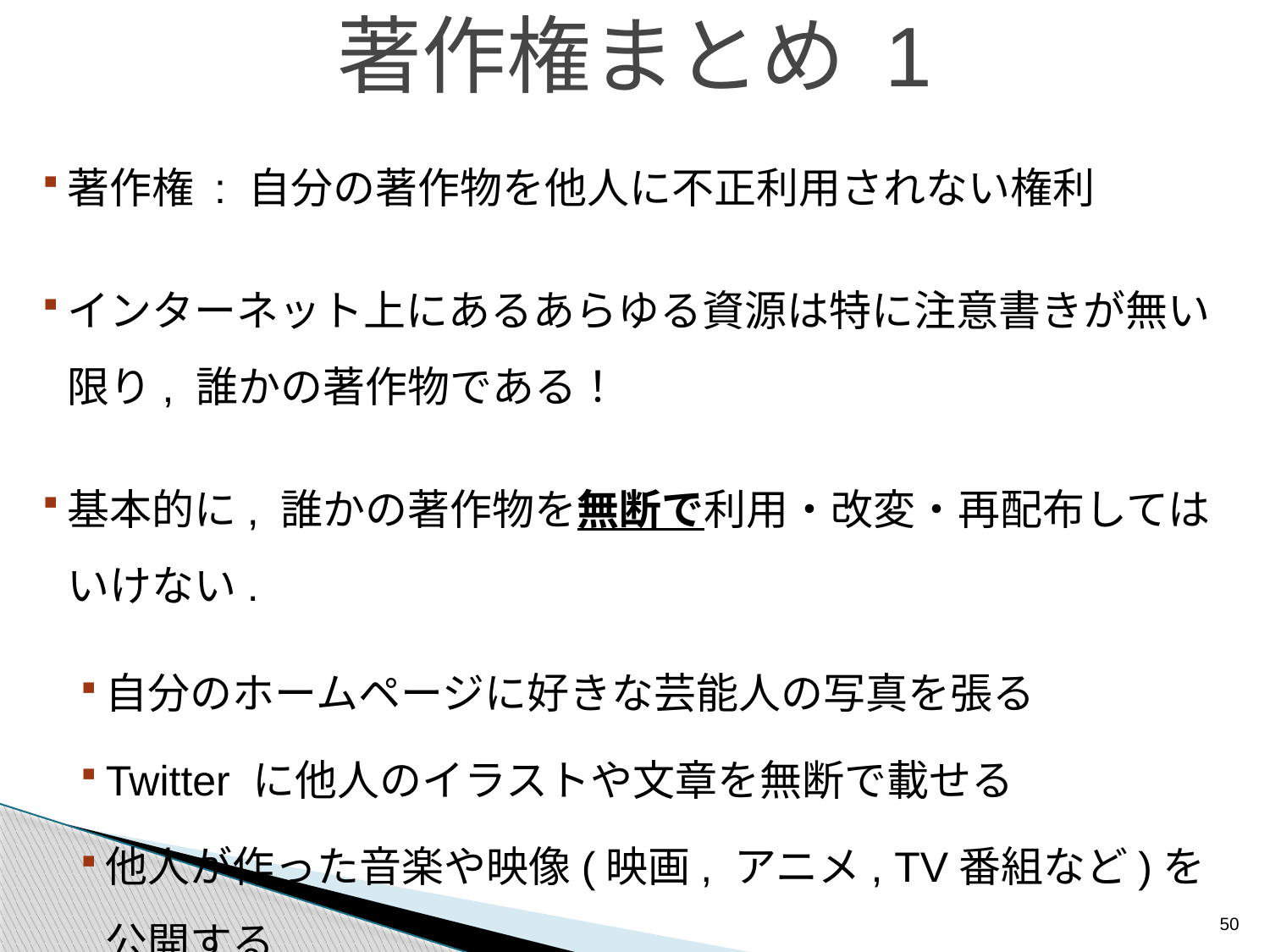

# 著作権まとめ 1
著作権 : 自分の著作物を他人に不正利用されない権利
インターネット上にあるあらゆる資源は特に注意書きが無い限り, 誰かの著作物である！
基本的に, 誰かの著作物を無断で利用・改変・再配布してはいけない.
自分のホームページに好きな芸能人の写真を張る
Twitter に他人のイラストや文章を無断で載せる
他人が作った音楽や映像(映画, アニメ, TV番組など)を公開する
50